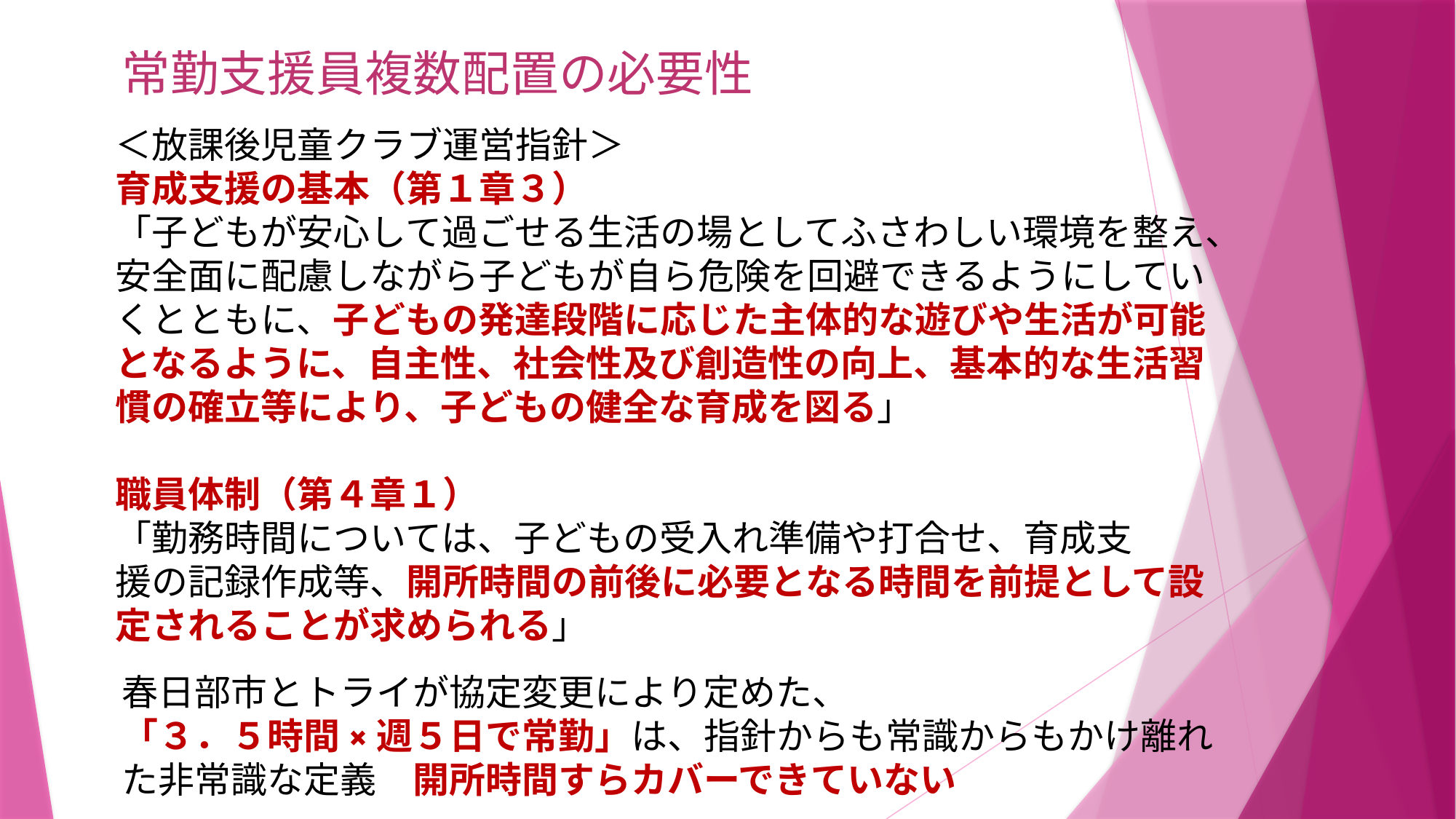

常勤支援員複数配置の必要性
＜放課後児童クラブ運営指針＞
育成支援の基本（第１章３）
「子どもが安心して過ごせる生活の場としてふさわしい環境を整え、安全面に配慮しながら子どもが自ら危険を回避できるようにしていくとともに、子どもの発達段階に応じた主体的な遊びや生活が可能となるように、自主性、社会性及び創造性の向上、基本的な生活習慣の確立等により、子どもの健全な育成を図る」

職員体制（第４章１）
「勤務時間については、子どもの受入れ準備や打合せ、育成支
援の記録作成等、開所時間の前後に必要となる時間を前提として設定されることが求められる」

春日部市とトライが協定変更により定めた、
「３．５時間×週５日で常勤」は、指針からも常識からもかけ離れた非常識な定義　開所時間すらカバーできていない